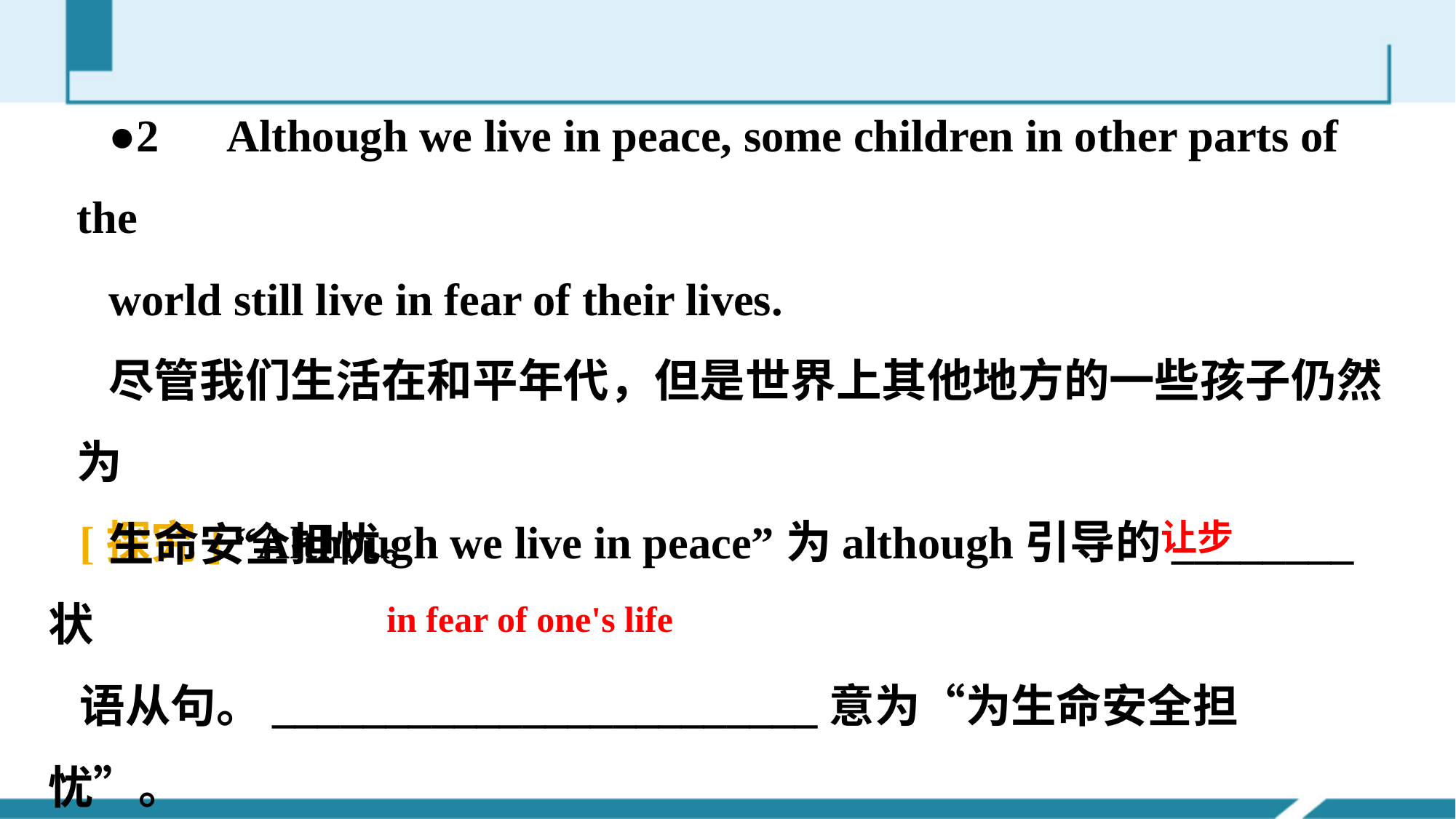

●2　Although we live in peace, some children in other parts of the
world still live in fear of their lives.
尽管我们生活在和平年代，但是世界上其他地方的一些孩子仍然为
生命安全担忧。
[探究] “Although we live in peace”为although引导的________状
语从句。________________________意为“为生命安全担忧”。
让步
in fear of one's life